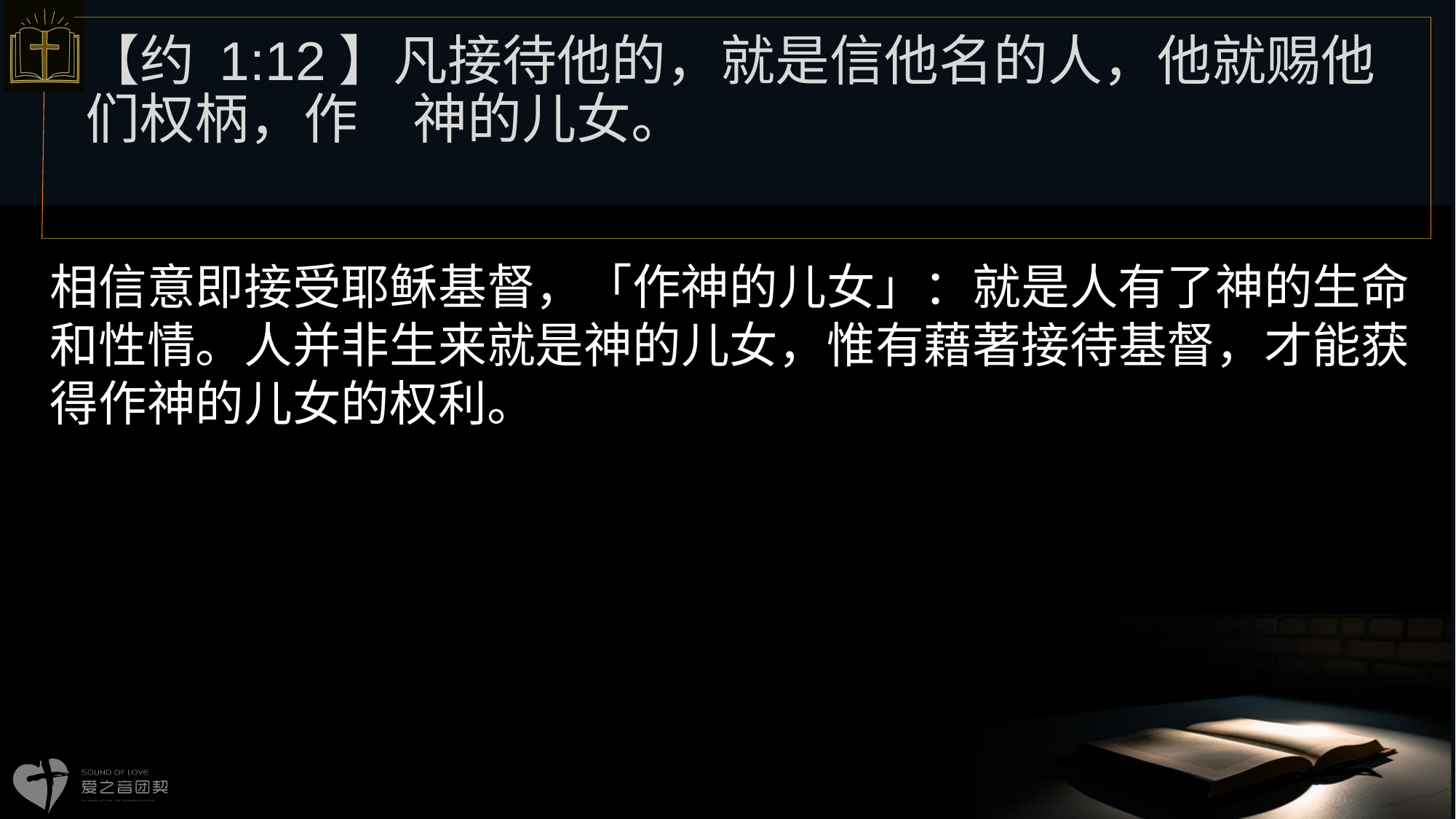

【约 1:12】凡接待他的，就是信他名的人，他就赐他们权柄，作　神的儿女。
# 相信意即接受耶稣基督，「作神的儿女」：就是人有了神的生命和性情。人并非生来就是神的儿女，惟有藉著接待基督，才能获得作神的儿女的权利。